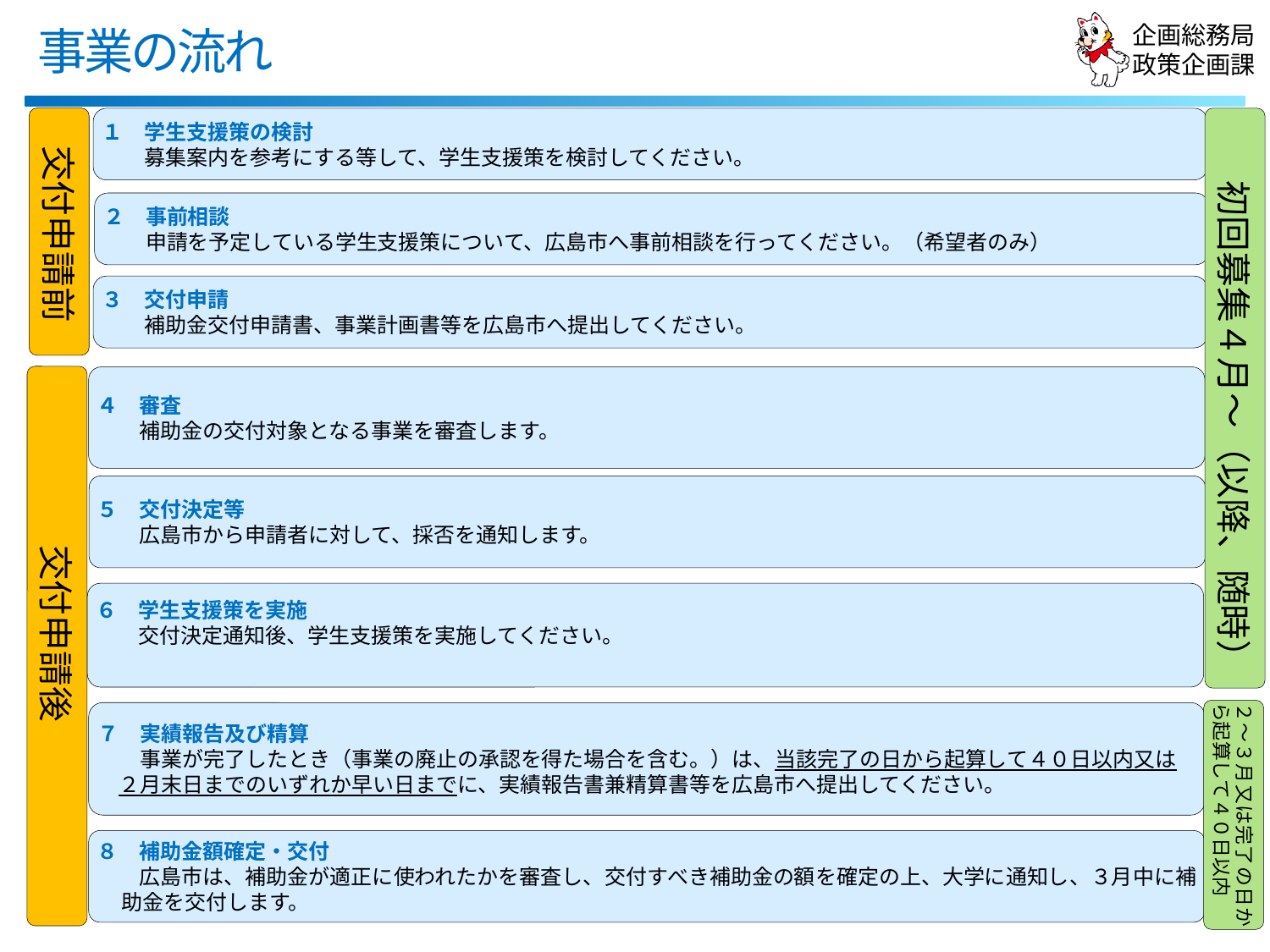

# 事業の流れ
　交付申請前
１　学生支援策の検討
　　募集案内を参考にする等して、学生支援策を検討してください。
　　初回募集４月～（以降、随時）
２　事前相談
　　申請を予定している学生支援策について、広島市へ事前相談を行ってください。（希望者のみ）
３　交付申請
　　補助金交付申請書、事業計画書等を広島市へ提出してください。
　　　　　交付申請後
４　審査
　　補助金の交付対象となる事業を審査します。
５　交付決定等
　　広島市から申請者に対して、採否を通知します。
６　学生支援策を実施
　　交付決定通知後、学生支援策を実施してください。

２～３月又は完了の日から起算して４０日以内
７　実績報告及び精算
　　事業が完了したとき（事業の廃止の承認を得た場合を含む。）は、当該完了の日から起算して４０日以内又は
　２月末日までのいずれか早い日までに、実績報告書兼精算書等を広島市へ提出してください。
８　補助金額確定・交付
　　広島市は、補助金が適正に使われたかを審査し、交付すべき補助金の額を確定の上、大学に通知し、３月中に補助金を交付します。